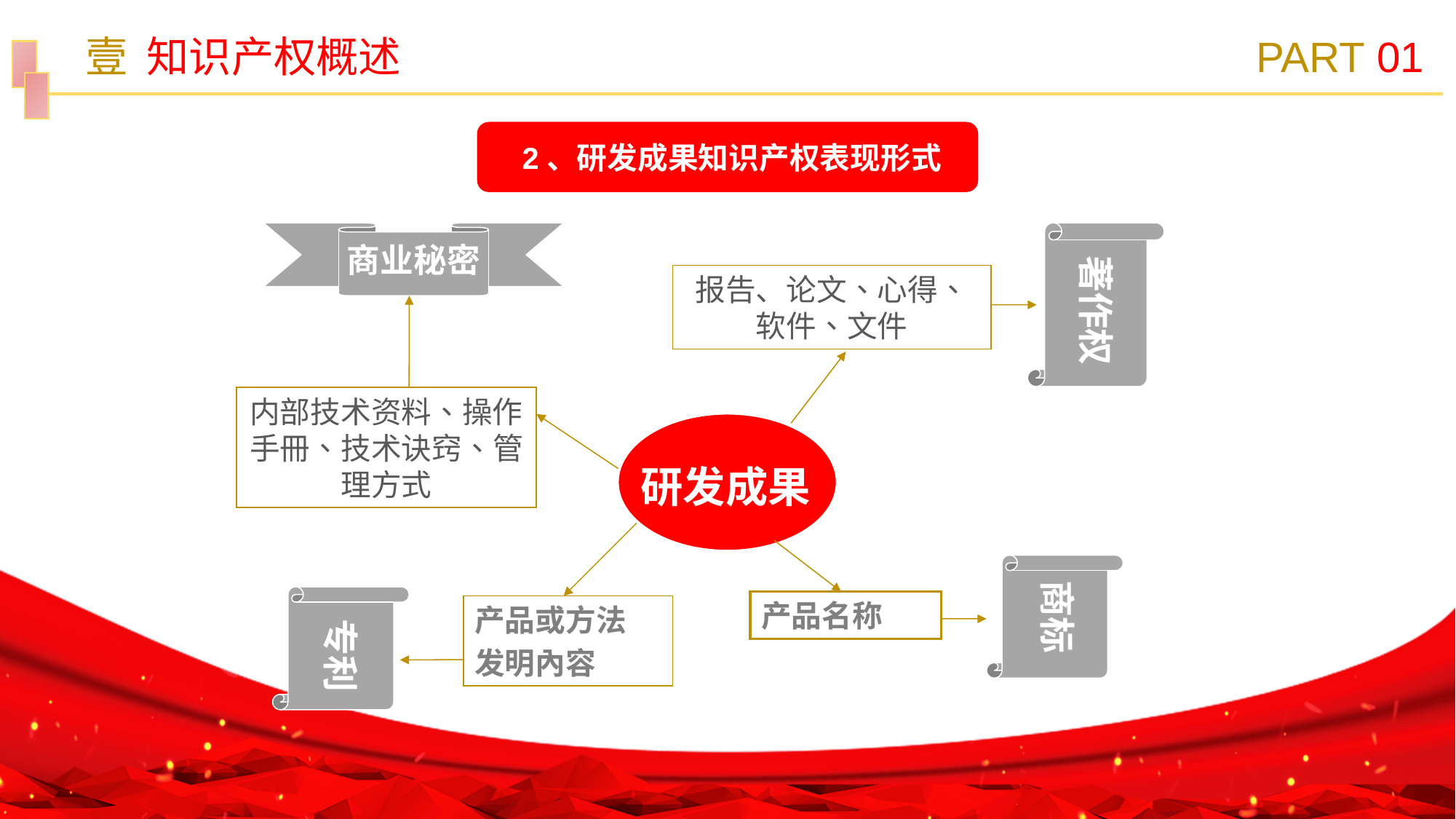

壹  知识产权概述
PART 01

 2、研发成果知识产权表现形式

商业秘密

内部技术资料、操作手冊、技术诀窍、管理方式

著作权
报告、论文、心得、软件、文件

研发成果

产品或方法
发明內容
专利

产品名称

商标